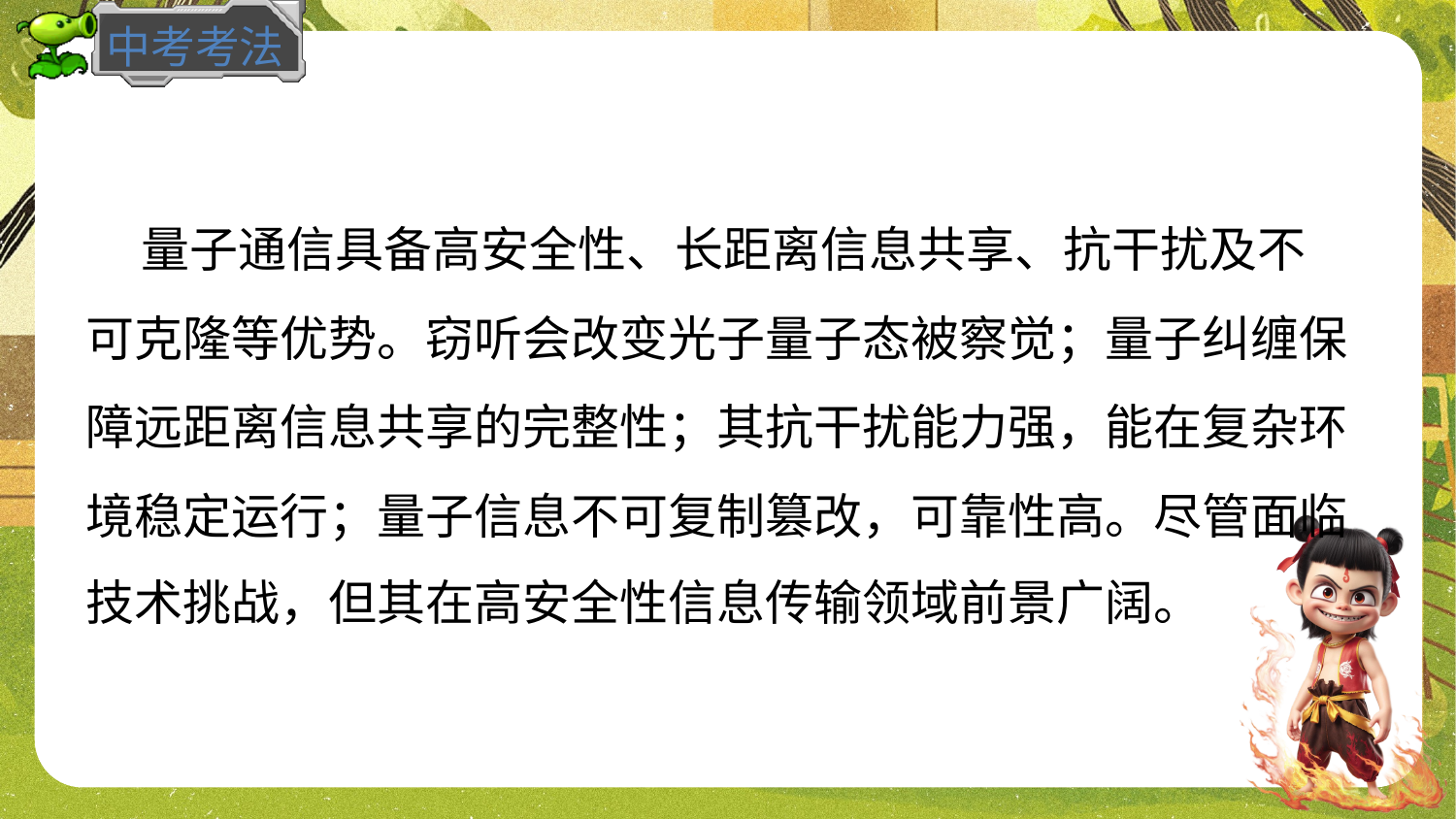

量子通信具备高安全性、长距离信息共享、抗干扰及不
可克隆等优势。窃听会改变光子量子态被察觉；量子纠缠保
障远距离信息共享的完整性；其抗干扰能力强，能在复杂环
境稳定运行；量子信息不可复制篡改，可靠性高。尽管面临
技术挑战，但其在高安全性信息传输领域前景广阔。#1.1.3